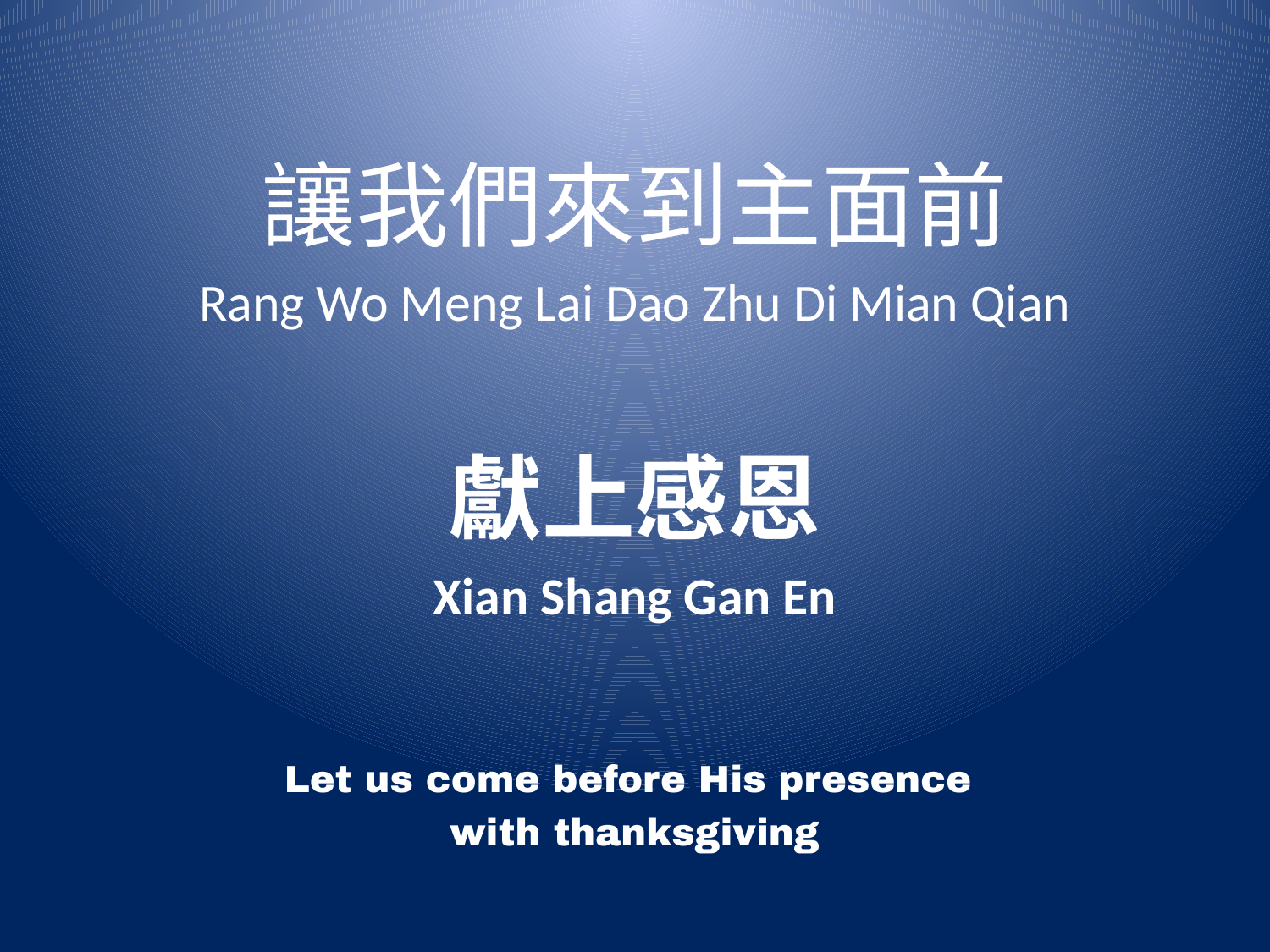

讓我們來到主面前
Rang Wo Meng Lai Dao Zhu Di Mian Qian

獻上感恩
Xian Shang Gan En

Let us come before His presence
with thanksgiving